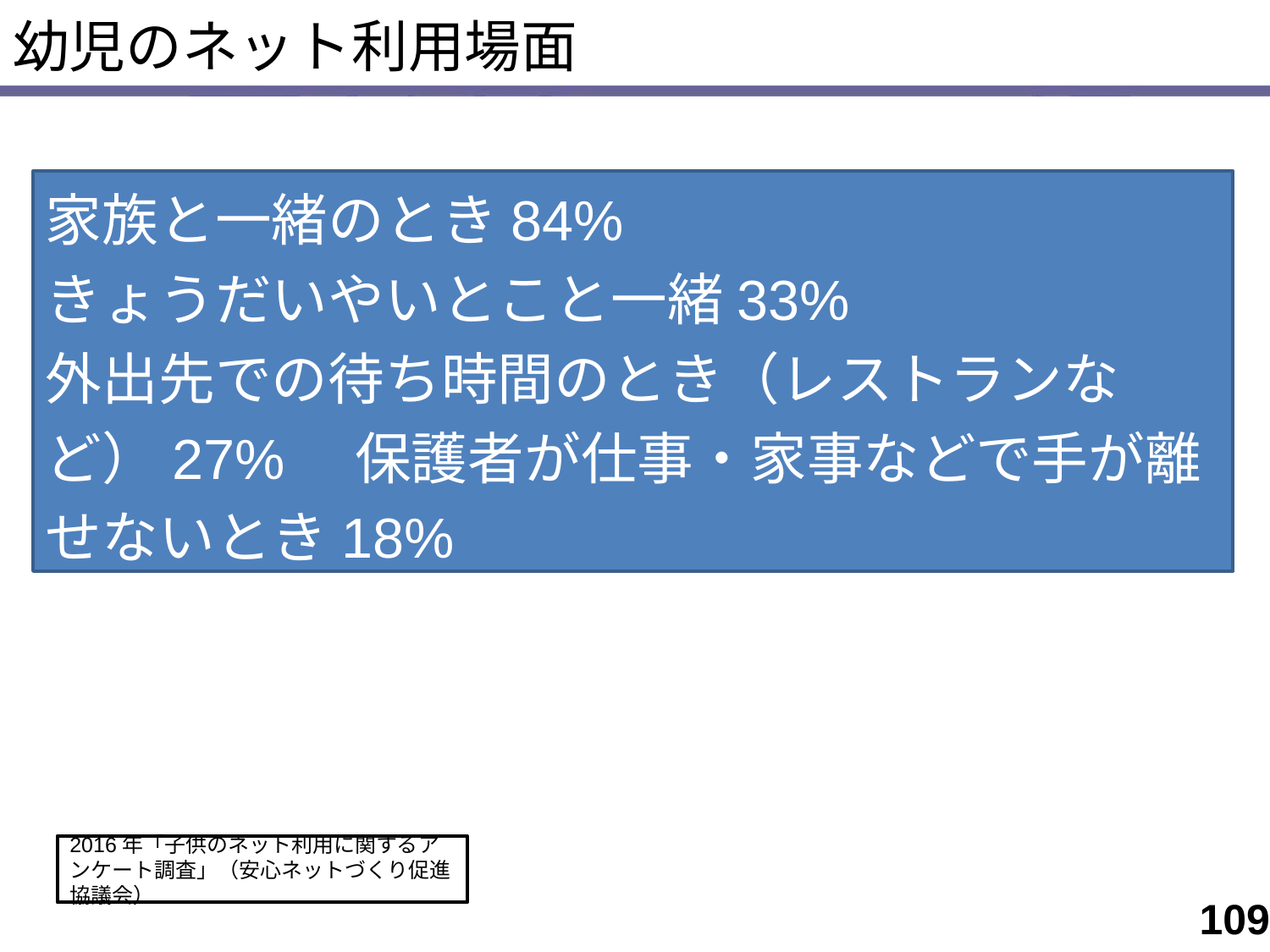

# 幼児のネット利用場面
家族と一緒のとき84%
きょうだいやいとこと一緒33%
外出先での待ち時間のとき（レストランなど）27%　保護者が仕事・家事などで手が離せないとき18%
2016年「子供のネット利用に関するアンケート調査」（安心ネットづくり促進協議会）
109